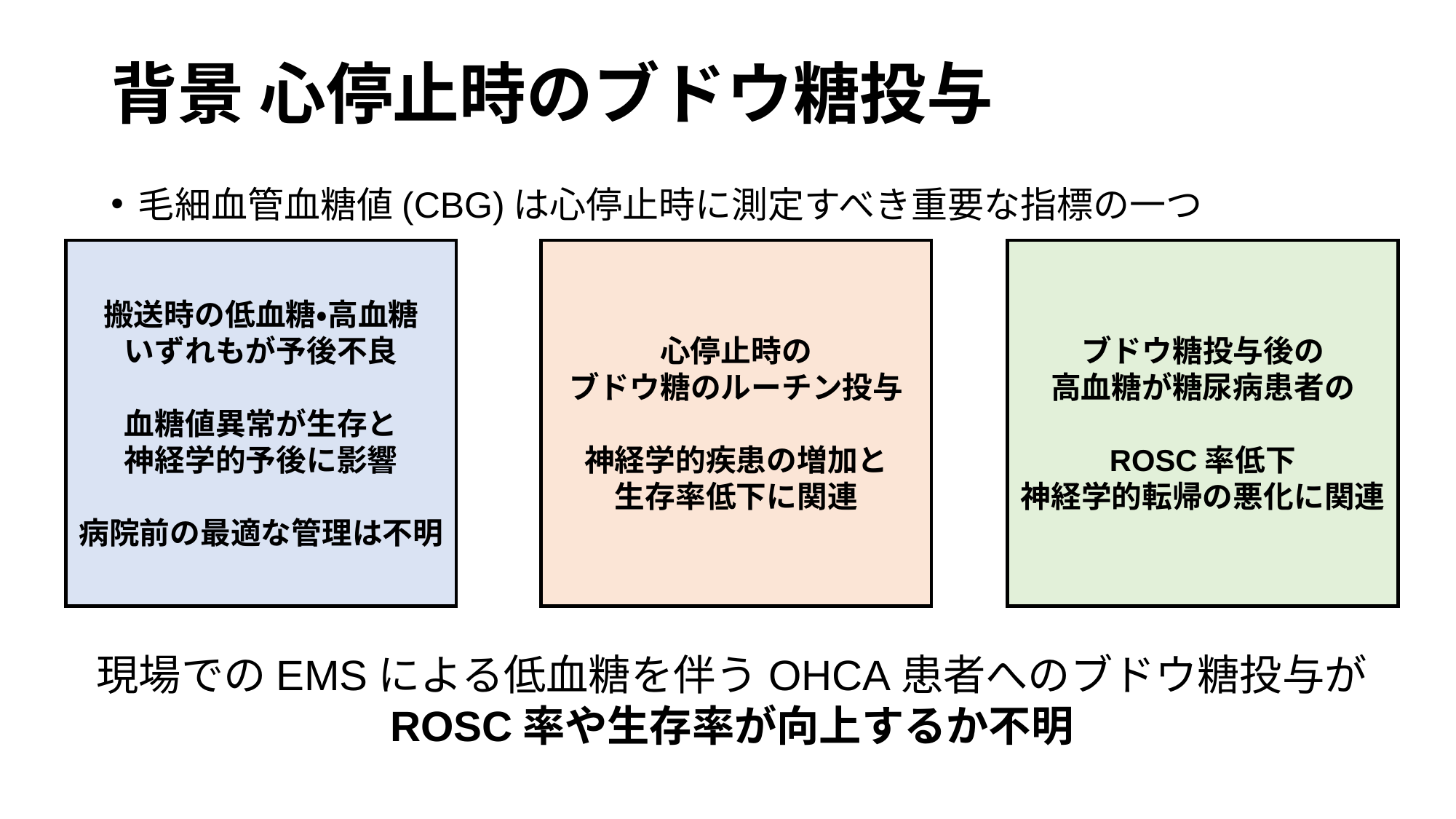

# 背景 心停止時のブドウ糖投与
毛細血管血糖値(CBG)は心停止時に測定すべき重要な指標の一つ
搬送時の低血糖・高血糖
いずれもが予後不良
血糖値異常が生存と
神経学的予後に影響

病院前の最適な管理は不明
心停止時の
ブドウ糖のルーチン投与
神経学的疾患の増加と
生存率低下に関連
ブドウ糖投与後の
高血糖が糖尿病患者の
ROSC率低下
神経学的転帰の悪化に関連
現場でのEMSによる低血糖を伴うOHCA患者へのブドウ糖投与が
ROSC率や生存率が向上するか不明